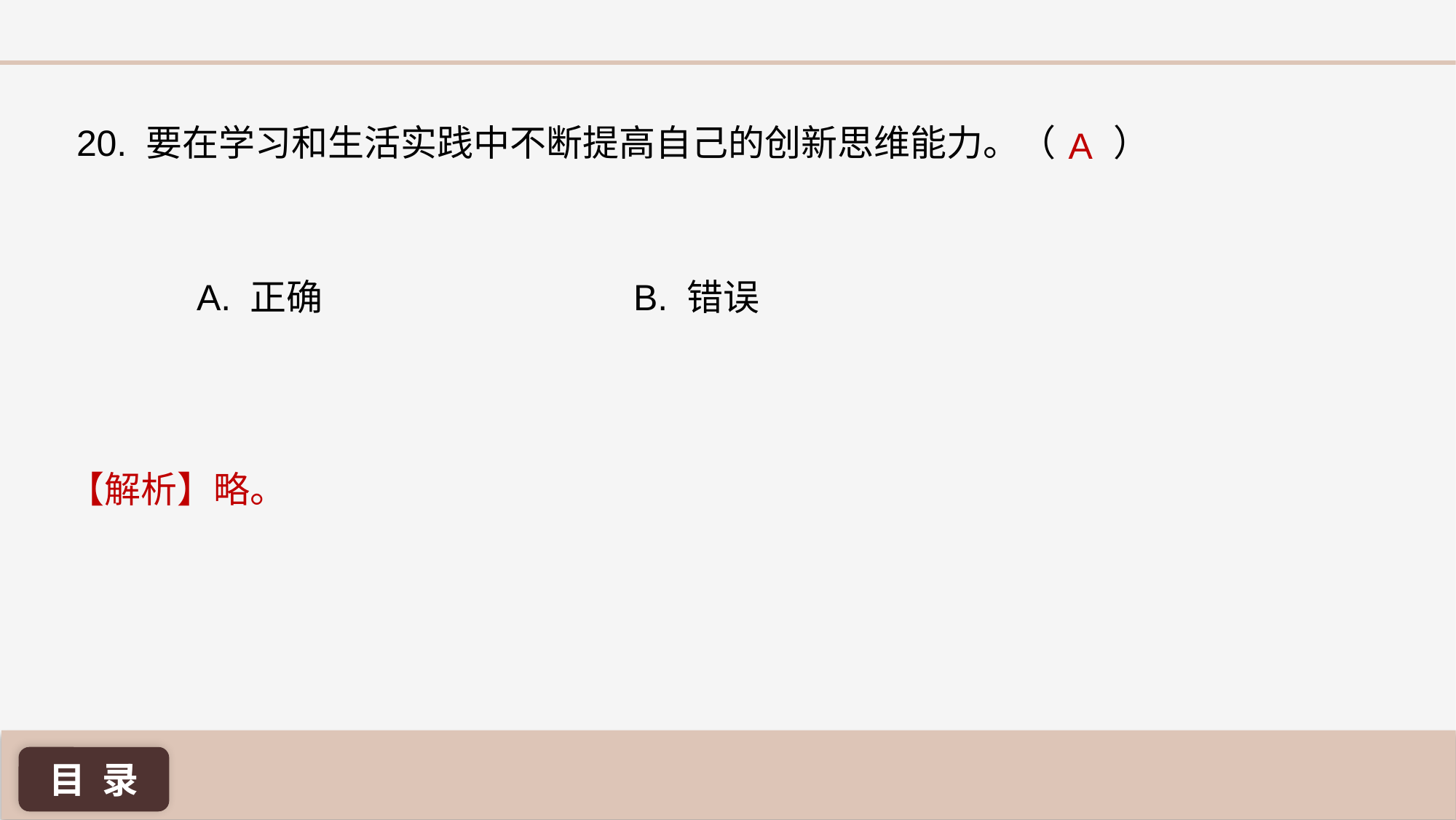

A
20. 要在学习和生活实践中不断提高自己的创新思维能力。（       ）
A. 正确 			B. 错误
【解析】略。